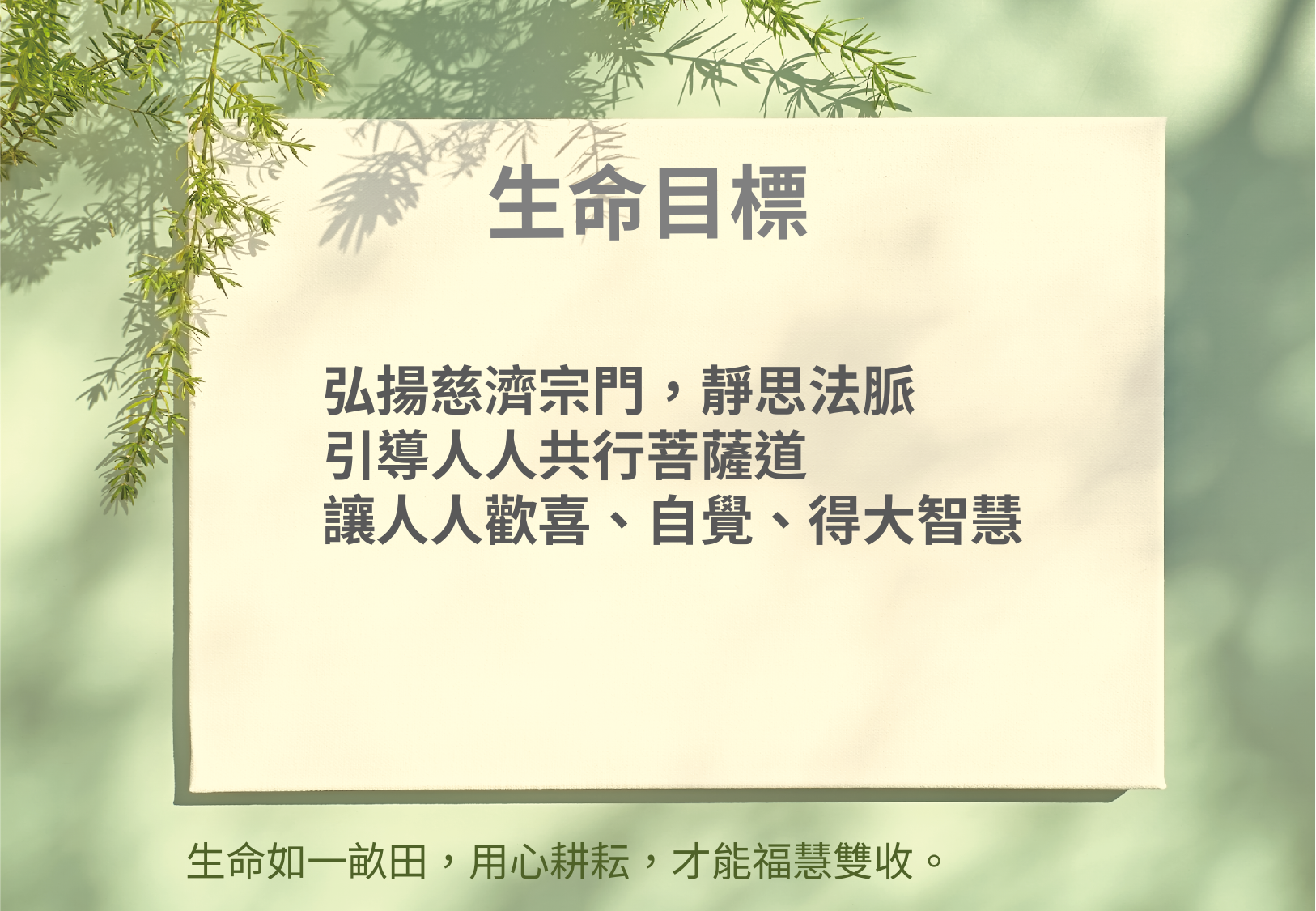

生命目標
弘揚慈濟宗門，靜思法脈
引導人人共行菩薩道
讓人人歡喜、自覺、得大智慧
生命如一畝田，用心耕耘，才能福慧雙收。